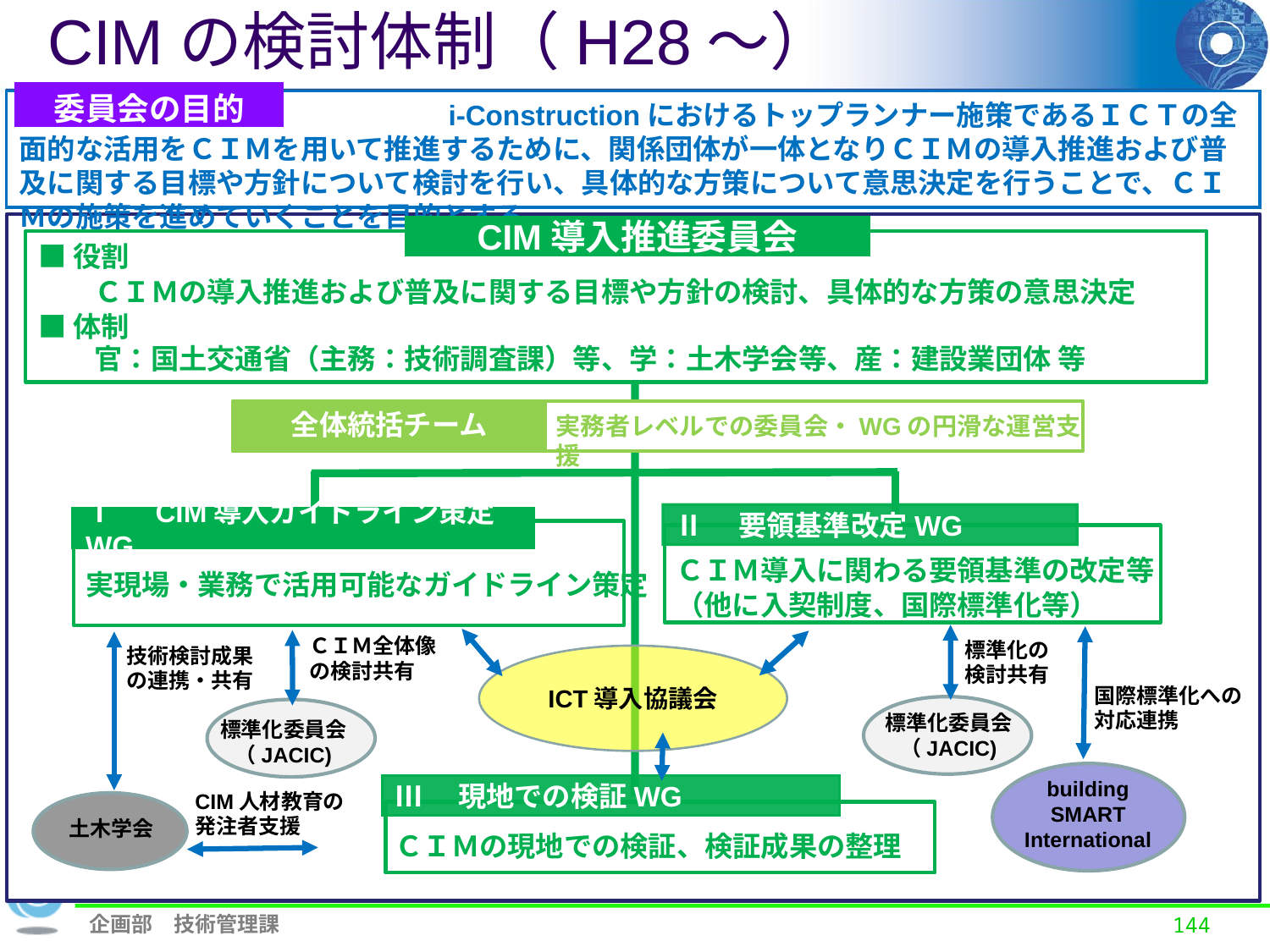

CIMの検討体制（H28～）
委員会の目的
　　　　　　　　　　　　　　　i-Constructionにおけるトップランナー施策であるＩＣＴの全面的な活用をＣＩＭを用いて推進するために、関係団体が一体となりＣＩＭの導入推進および普及に関する目標や方針について検討を行い、具体的な方策について意思決定を行うことで、ＣＩＭの施策を進めていくことを目的とする。

CIM導入推進委員会

■役割
　　ＣＩＭの導入推進および普及に関する目標や方針の検討、具体的な方策の意思決定
■体制
　　官：国土交通省（主務：技術調査課）等、学：土木学会等、産：建設業団体 等

全体統括チーム

実務者レベルでの委員会・WGの円滑な運営支援
Ⅱ　要領基準改定WG
Ⅰ　CIM導入ガイドライン策定WG

ＣＩＭ導入に関わる要領基準の改定等
（他に入契制度、国際標準化等）
実現場・業務で活用可能なガイドライン策定

ＣＩＭ全体像の検討共有
標準化の
検討共有
技術検討成果の連携・共有
ICT導入協議会
国際標準化への
対応連携

標準化委員会
（JACIC)

標準化委員会
（JACIC)

building
SMART
International
Ⅲ　現地での検証WG

ＣＩＭの現地での検証、検証成果の整理
CIM人材教育の
発注者支援

土木学会